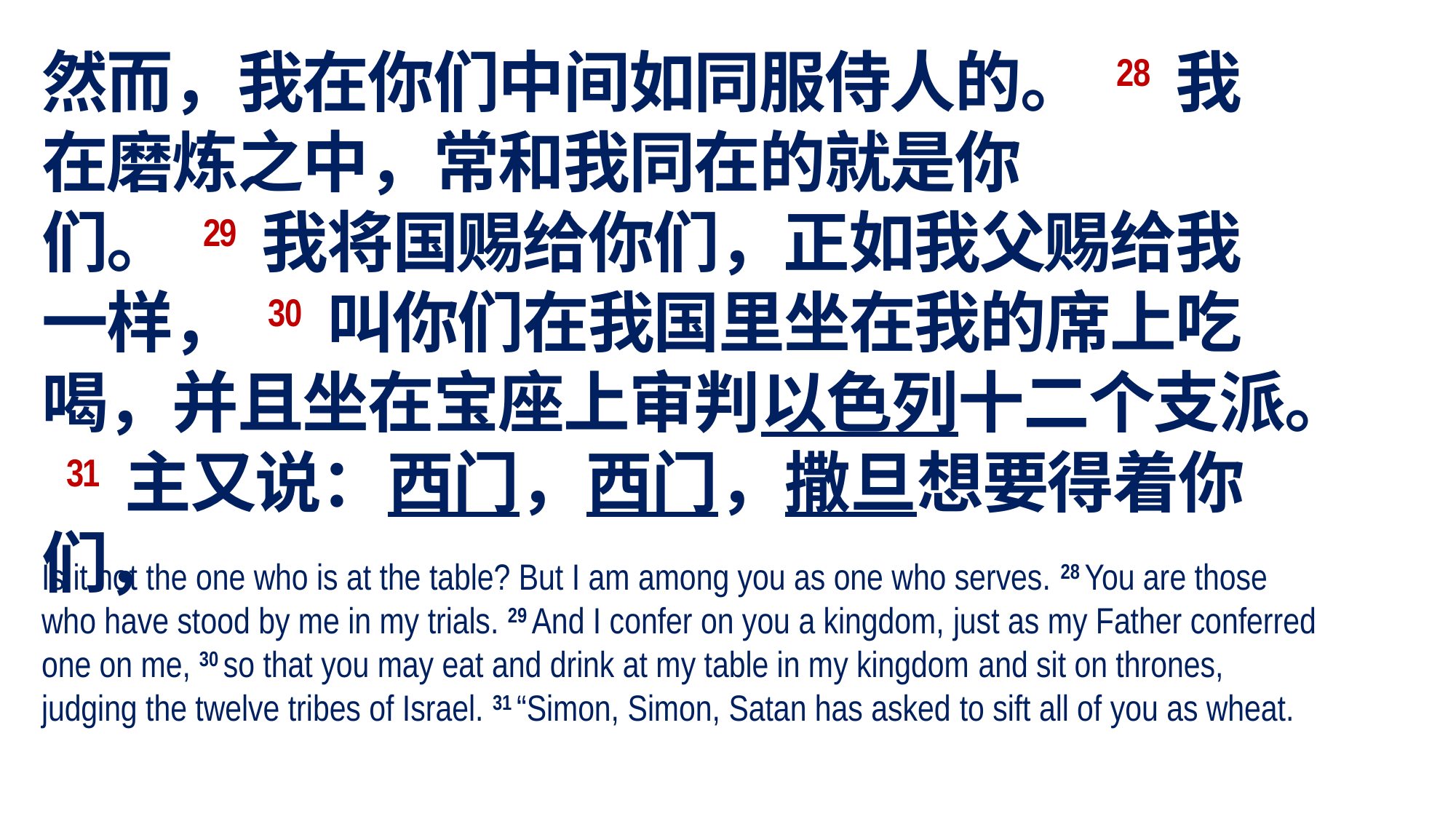

然而，我在你们中间如同服侍人的。 28 我在磨炼之中，常和我同在的就是你们。 29 我将国赐给你们，正如我父赐给我一样， 30 叫你们在我国里坐在我的席上吃喝，并且坐在宝座上审判以色列十二个支派。 31 主又说：西门，西门，撒旦想要得着你们，
Is it not the one who is at the table? But I am among you as one who serves. 28 You are those who have stood by me in my trials. 29 And I confer on you a kingdom, just as my Father conferred one on me, 30 so that you may eat and drink at my table in my kingdom and sit on thrones, judging the twelve tribes of Israel. 31 “Simon, Simon, Satan has asked to sift all of you as wheat.